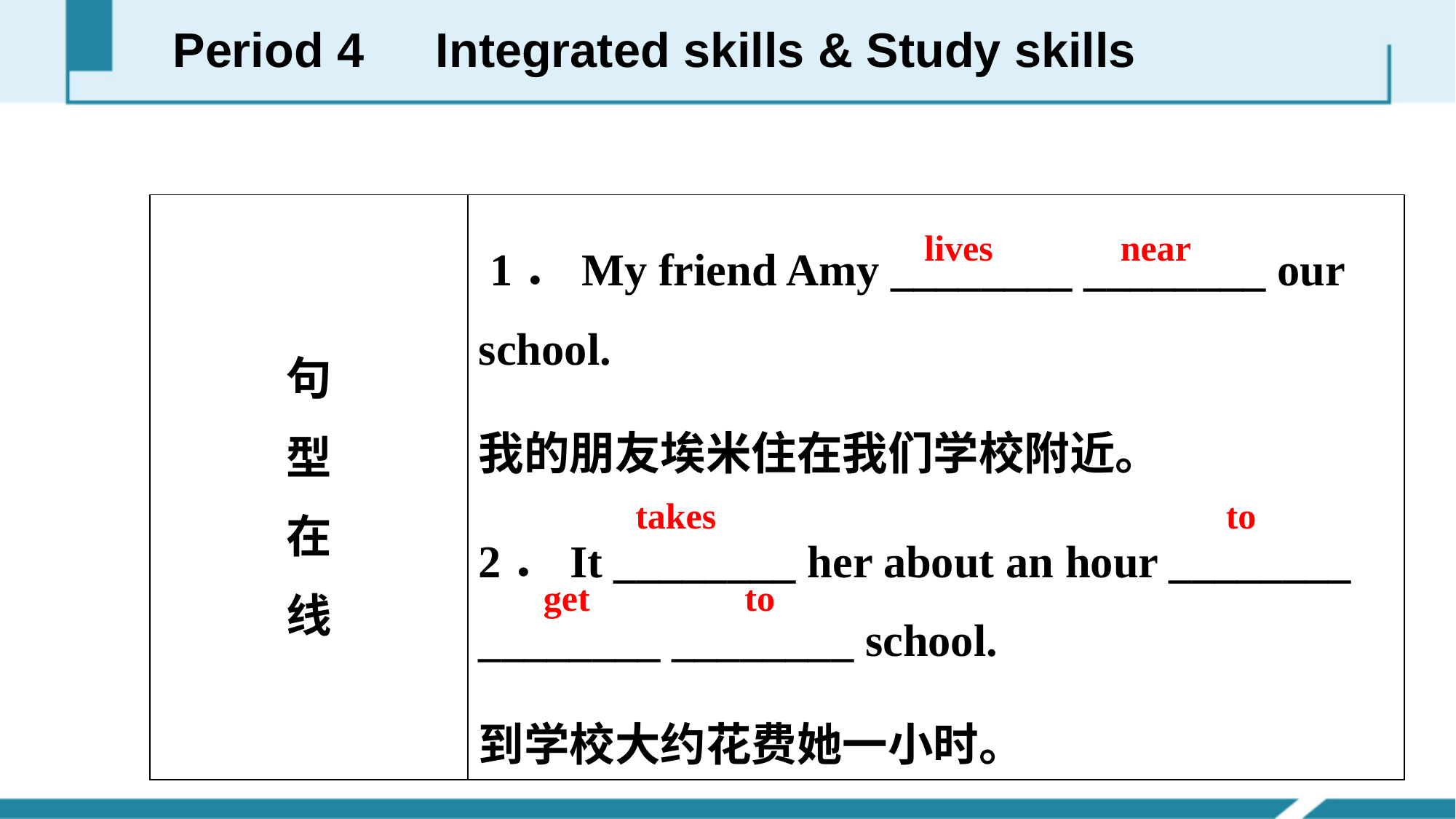

Period 4　Integrated skills & Study skills
| 句 型 在 线 | 1．My friend Amy \_\_\_\_\_\_\_\_ \_\_\_\_\_\_\_\_ our school. 我的朋友埃米住在我们学校附近。 2．It \_\_\_\_\_\_\_\_ her about an hour \_\_\_\_\_\_\_\_ \_\_\_\_\_\_\_\_ \_\_\_\_\_\_\_\_ school. 到学校大约花费她一小时。 |
| --- | --- |
 lives              near

takes                                                        to
get                 to